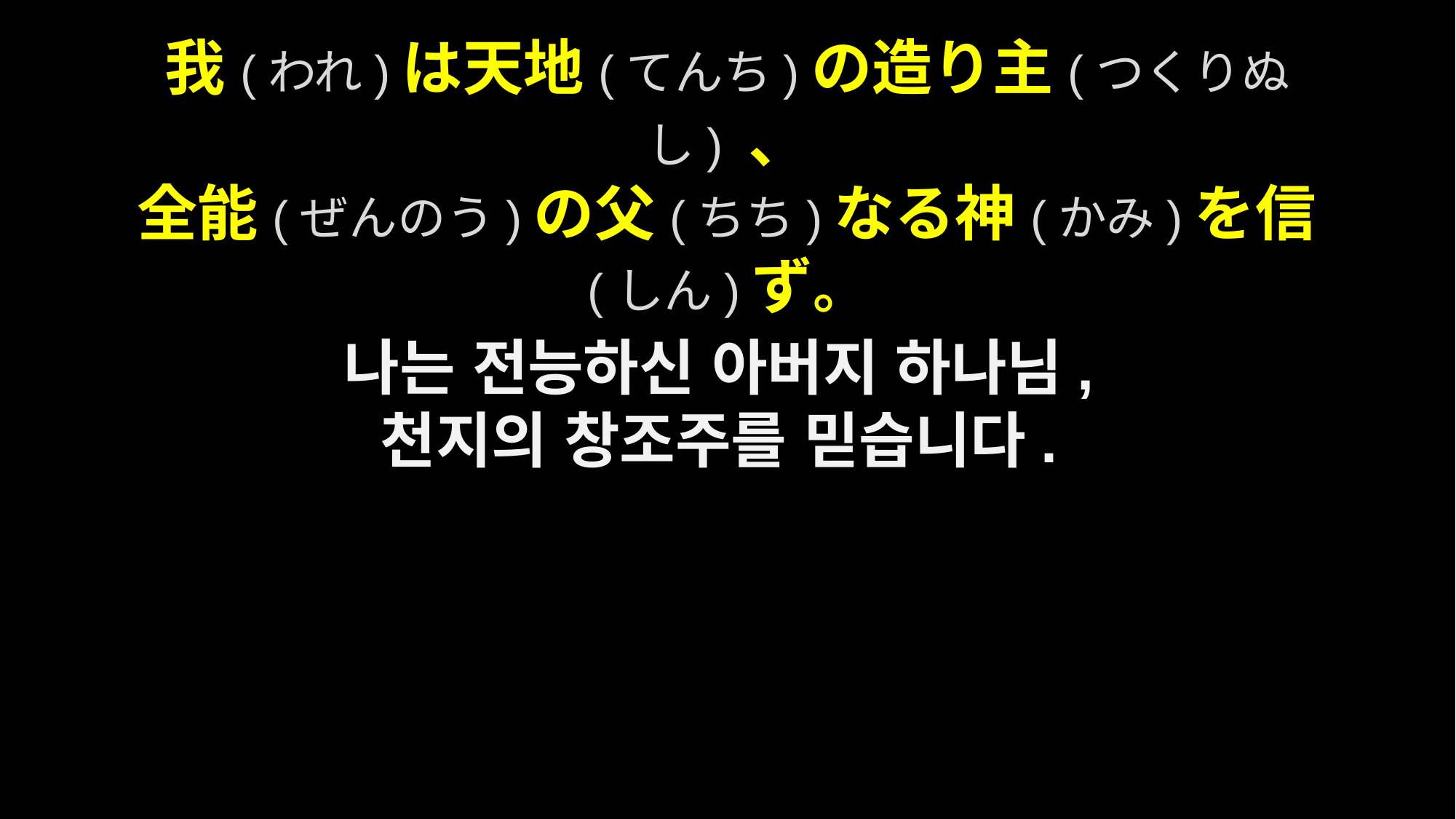

我(われ)は天地(てんち)の造り主(つくりぬし) 、
全能(ぜんのう)の父(ちち)なる神(かみ)を信(しん)ず。
나는 전능하신 아버지 하나님,
천지의 창조주를 믿습니다.
#